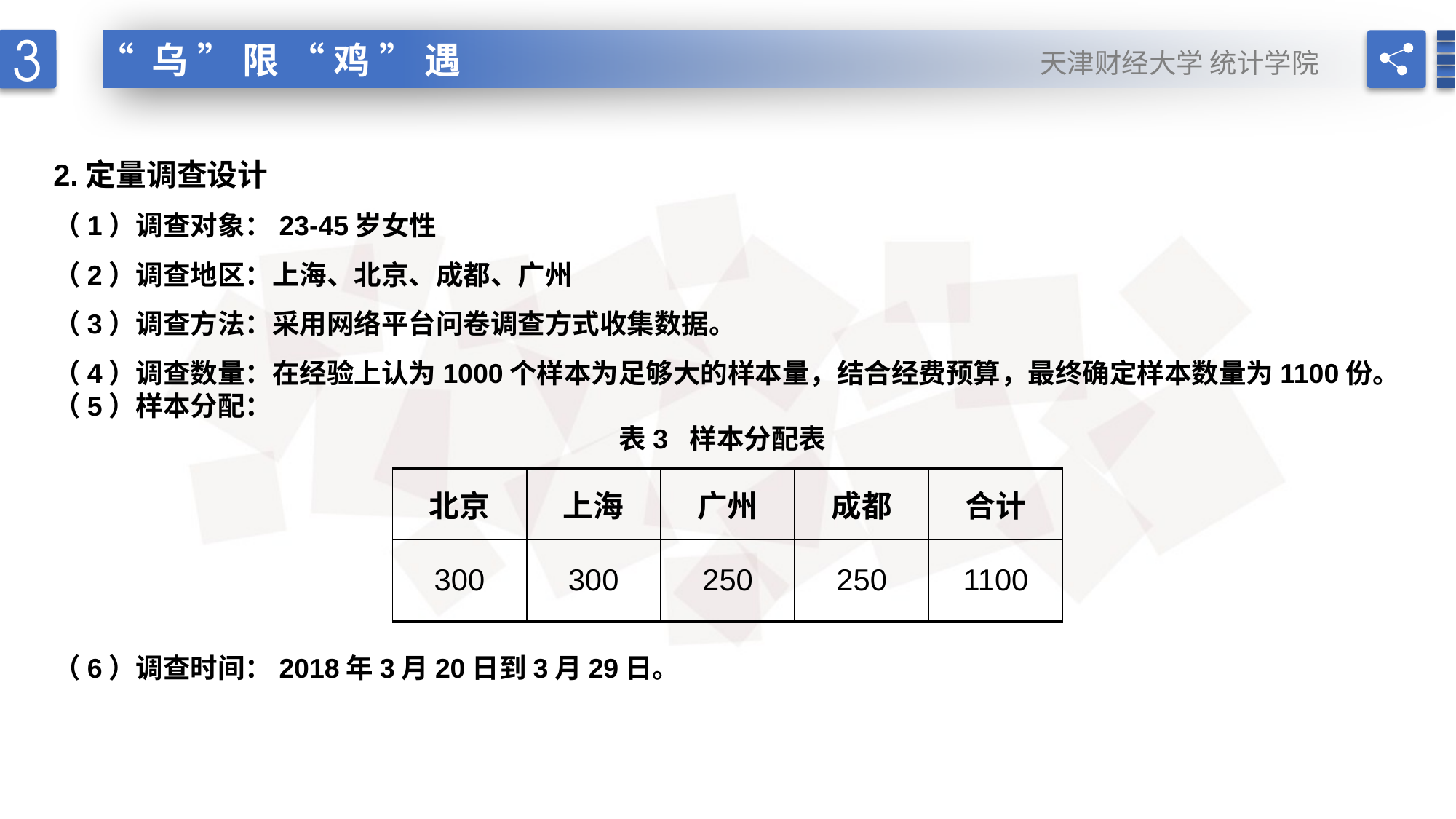

3

天津财经大学 统计学院

“乌”限“鸡”遇
2.定量调查设计
（1）调查对象：23-45岁女性
（2）调查地区：上海、北京、成都、广州
（3）调查方法：采用网络平台问卷调查方式收集数据。
（4）调查数量：在经验上认为1000个样本为足够大的样本量，结合经费预算，最终确定样本数量为1100份。
（5）样本分配：
表3  样本分配表

（6）调查时间：2018年3月20日到3月29日。

| 北京 | 上海 | 广州 | 成都 | 合计 |
| --- | --- | --- | --- | --- |
| 300 | 300 | 250 | 250 | 1100 |